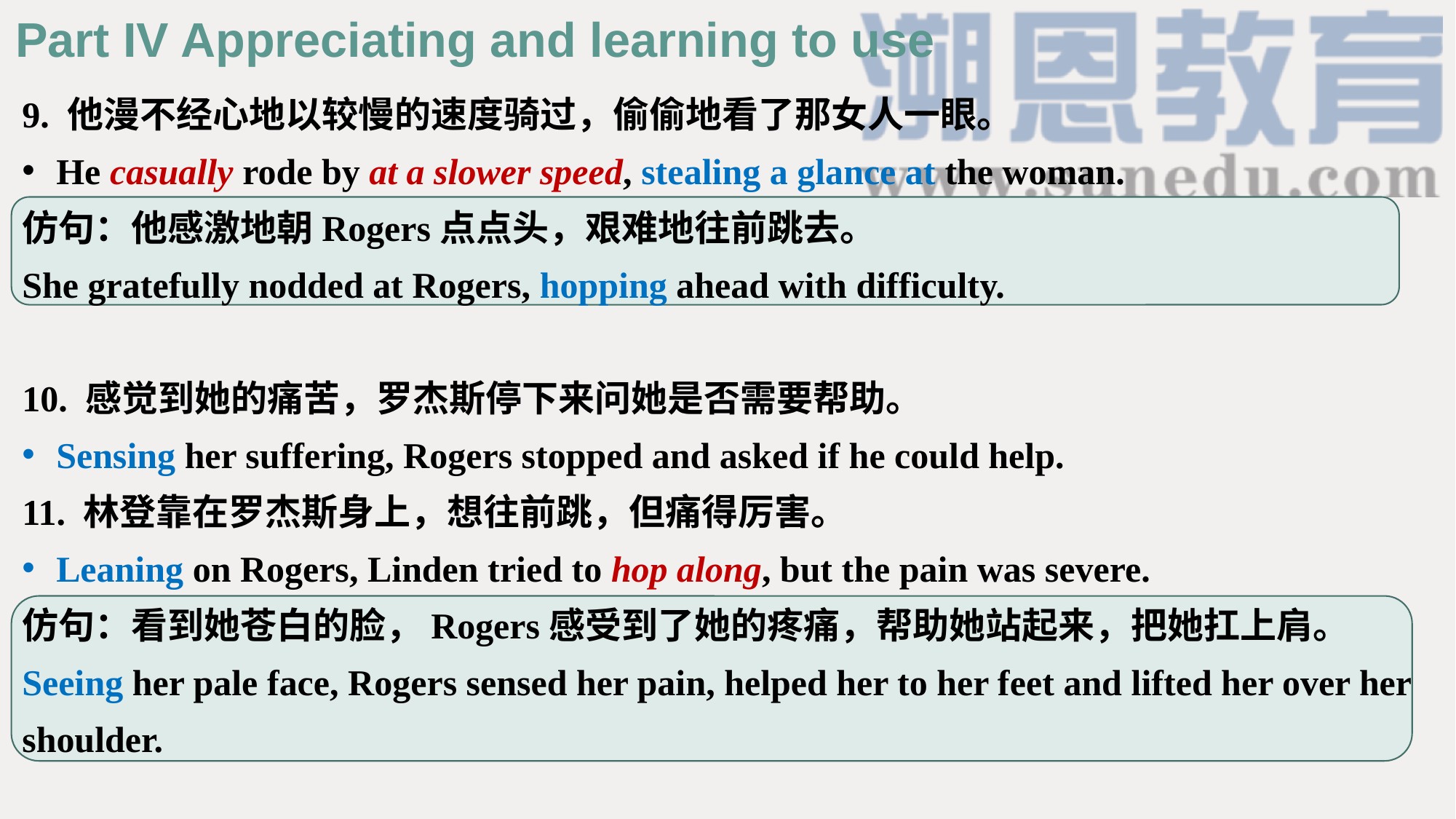

Part IV Appreciating and learning to use
9. 他漫不经心地以较慢的速度骑过，偷偷地看了那女人一眼。
He casually rode by at a slower speed, stealing a glance at the woman.
仿句：他感激地朝Rogers点点头，艰难地往前跳去。
She gratefully nodded at Rogers, hopping ahead with difficulty.

10. 感觉到她的痛苦，罗杰斯停下来问她是否需要帮助。
Sensing her suffering, Rogers stopped and asked if he could help.
11. 林登靠在罗杰斯身上，想往前跳，但痛得厉害。
Leaning on Rogers, Linden tried to hop along, but the pain was severe.
仿句：看到她苍白的脸，Rogers感受到了她的疼痛，帮助她站起来，把她扛上肩。
Seeing her pale face, Rogers sensed her pain, helped her to her feet and lifted her over her shoulder.